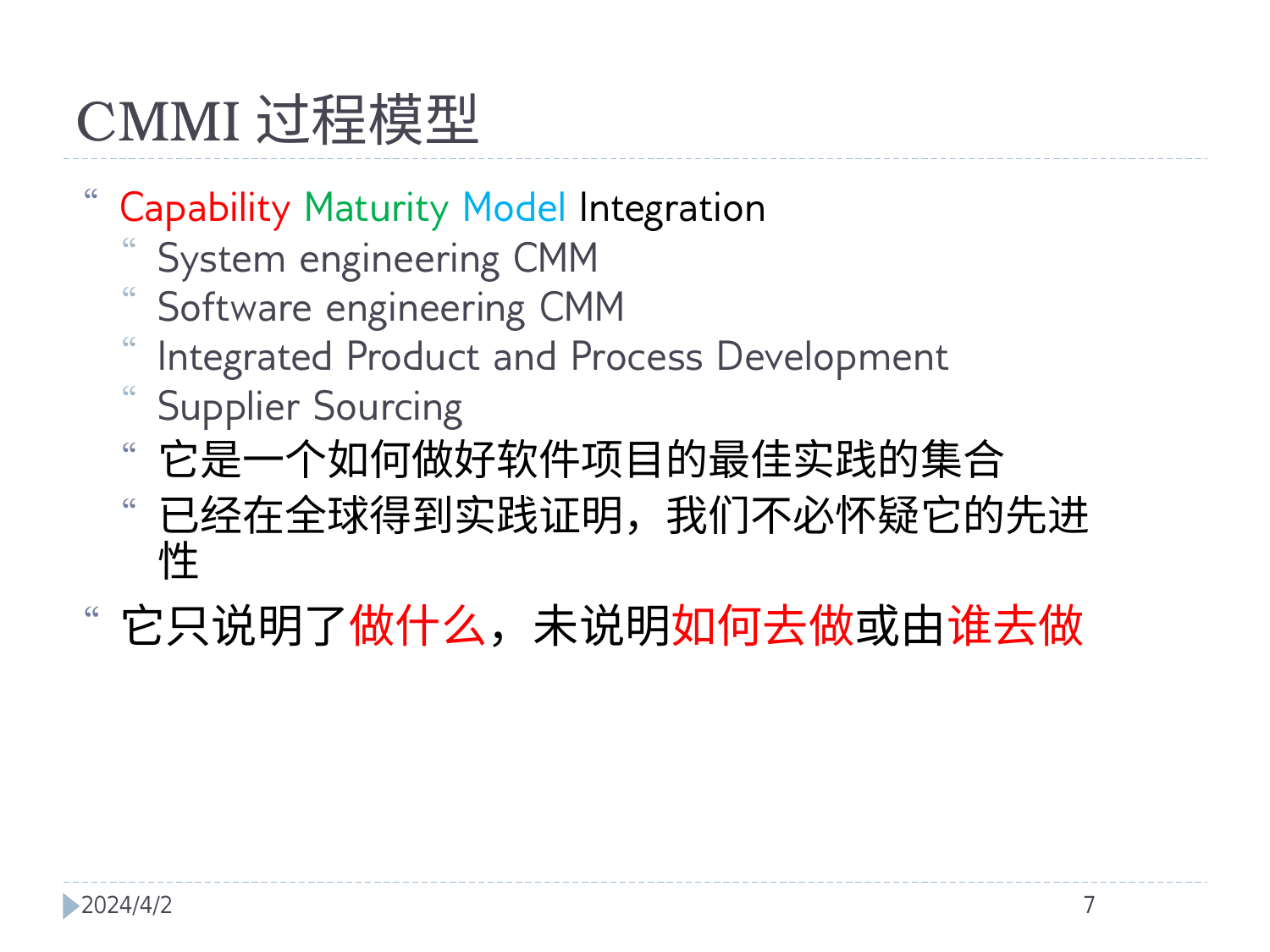

CMMI过程模型
Capability Maturity Model Integration
System engineering CMM
Software engineering CMM
Integrated Product and Process Development
Supplier Sourcing
它是一个如何做好软件项目的最佳实践的集合
已经在全球得到实践证明，我们不必怀疑它的先进性
它只说明了做什么，未说明如何去做或由谁去做
2024/4/2
7